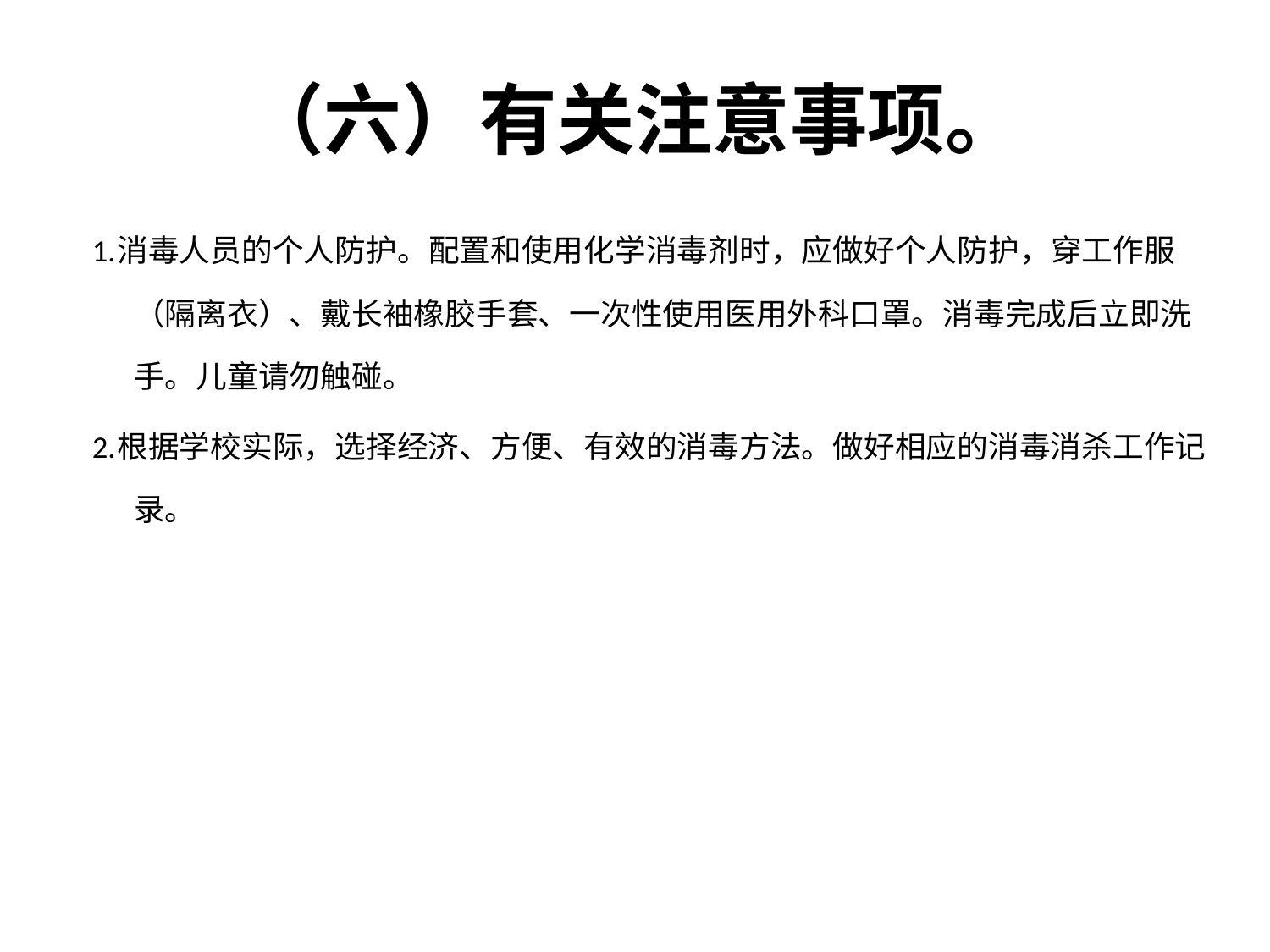

# （六）有关注意事项。
1.消毒人员的个人防护。配置和使用化学消毒剂时，应做好个人防护，穿工作服（隔离衣）、戴长袖橡胶手套、一次性使用医用外科口罩。消毒完成后立即洗手。儿童请勿触碰。
2.根据学校实际，选择经济、方便、有效的消毒方法。做好相应的消毒消杀工作记录。